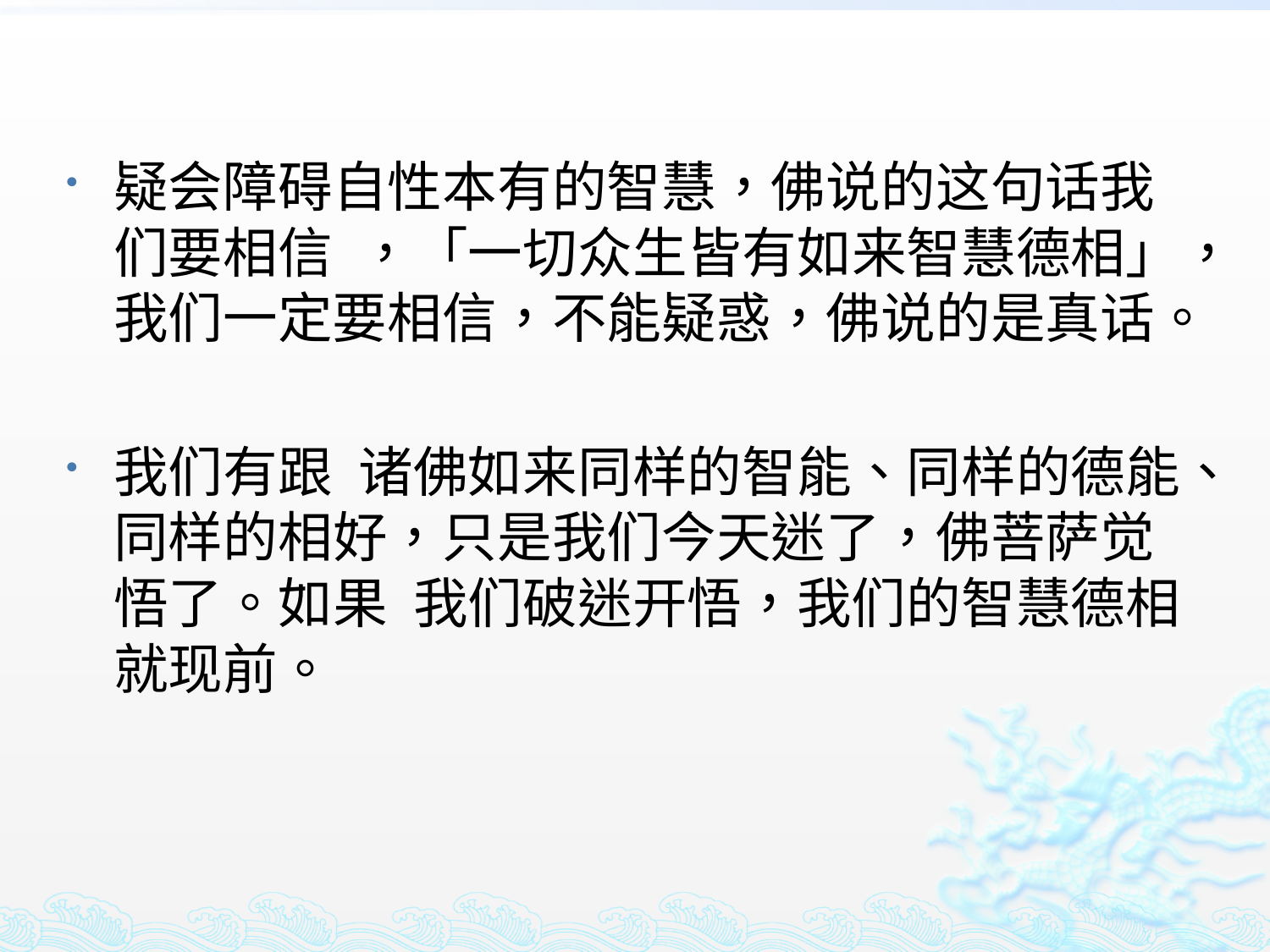

疑会障碍自性本有的智慧，佛说的这句话我们要相信­，「一切众生皆有如来智慧德相」，我们一定要相信，不能疑惑，佛说的是真话。

我们有跟­诸佛如来同样的智能、同样的德能、同样的相好，只是我们今天迷了，佛菩萨觉悟了。如果­我们破迷开悟，我们的智慧德相就现前。